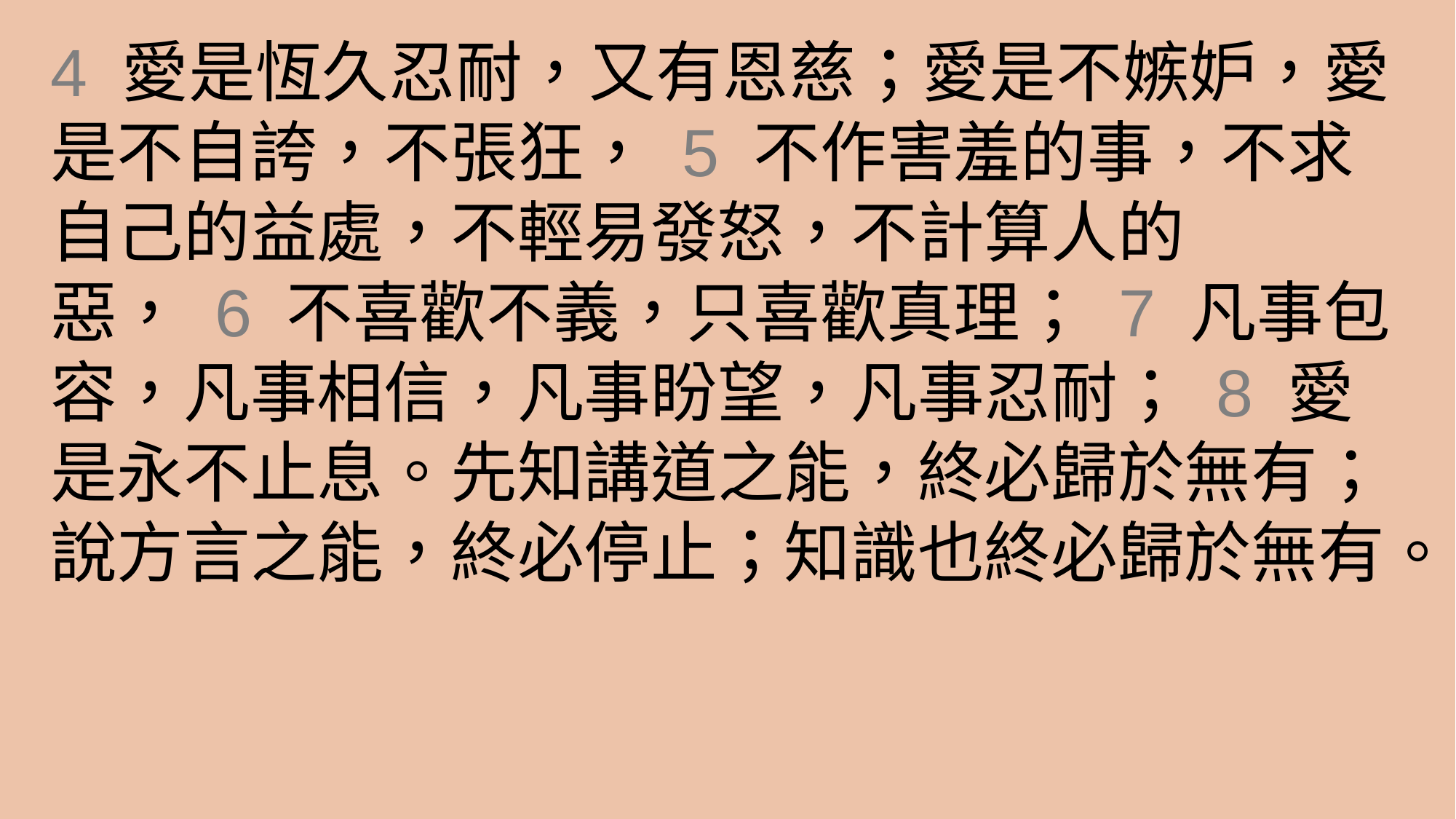

4 愛是恆久忍耐，又有恩慈；愛是不嫉妒，愛是不自誇，不張狂， 5 不作害羞的事，不求自己的益處，不輕易發怒，不計算人的惡， 6 不喜歡不義，只喜歡真理； 7 凡事包容，凡事相信，凡事盼望，凡事忍耐； 8 愛是永不止息。先知講道之能，終必歸於無有；說方言之能，終必停止；知識也終必歸於無有。